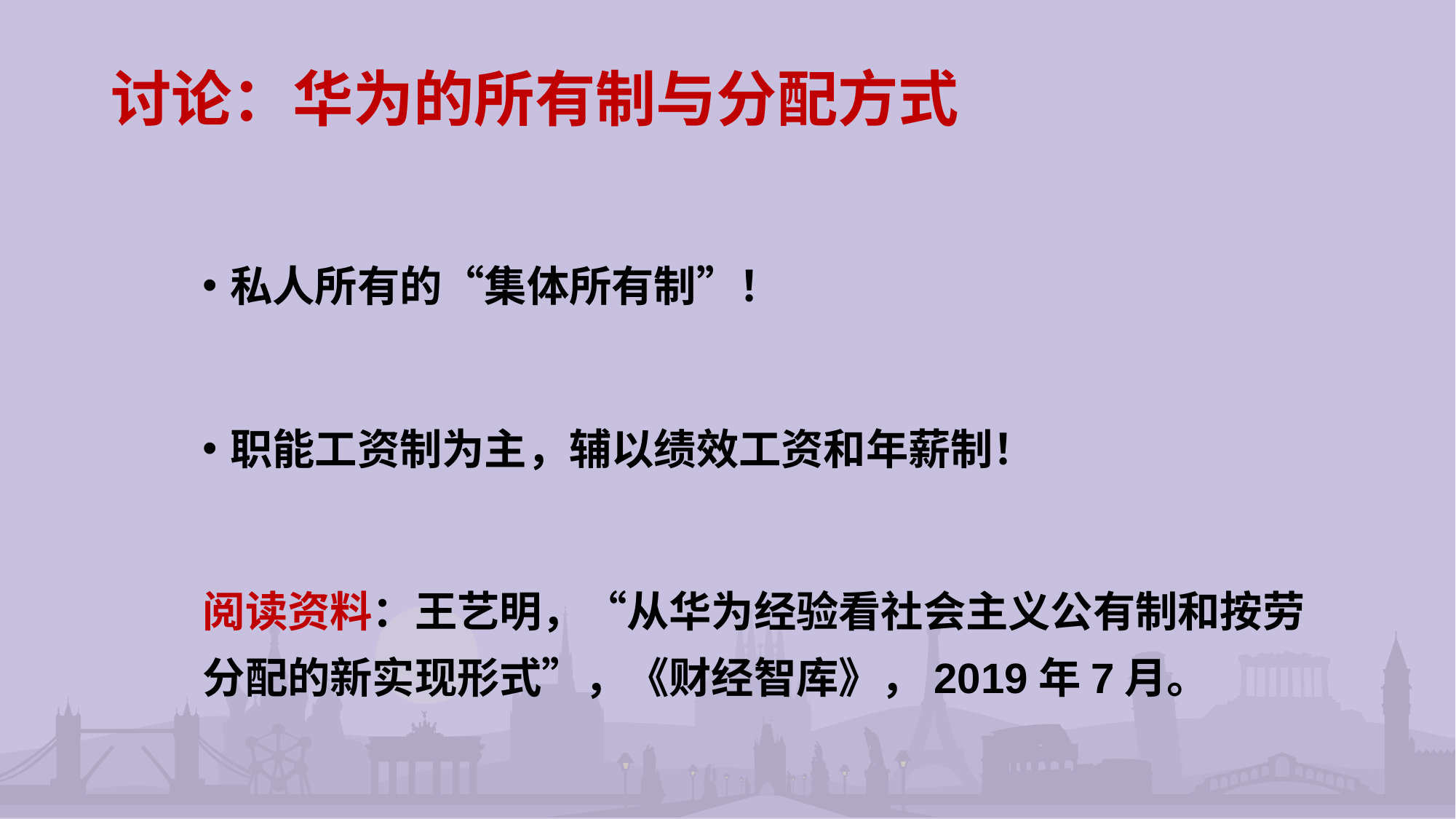

# 讨论：华为的所有制与分配方式
私人所有的“集体所有制”！

职能工资制为主，辅以绩效工资和年薪制！

阅读资料：王艺明，“从华为经验看社会主义公有制和按劳分配的新实现形式”，《财经智库》，2019年7月。